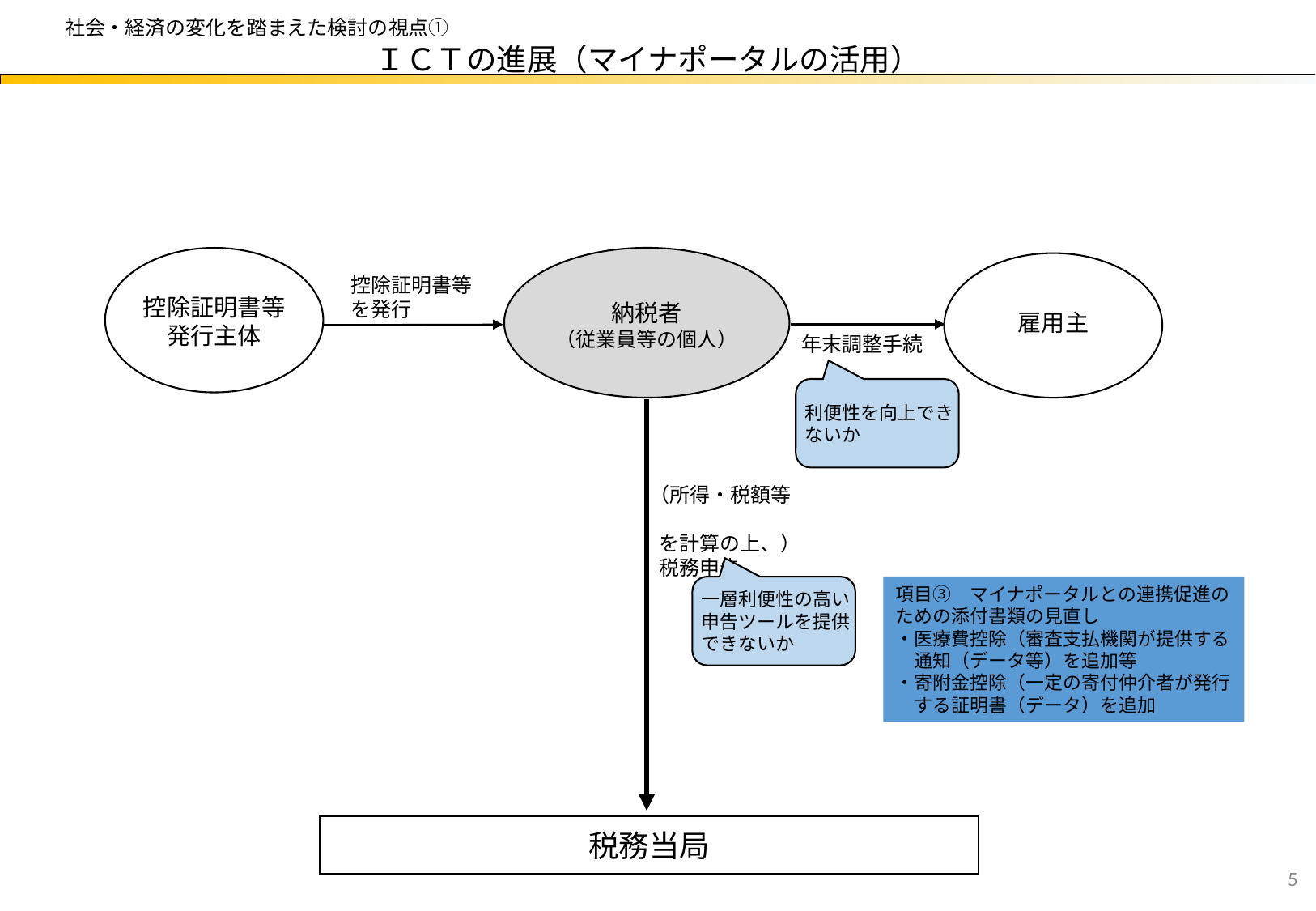

社会・経済の変化を踏まえた検討の視点①
ＩＣＴの進展（マイナポータルの活用）

控除証明書等を発行
控除証明書等発行主体
納税者
（従業員等の個人）
雇用主
年末調整手続
利便性を向上できないか
（所得・税額等
 を計算の上、）
 税務申告
項目③　マイナポータルとの連携促進のための添付書類の見直し
・医療費控除（審査支払機関が提供する
　通知（データ等）を追加等
・寄附金控除（一定の寄付仲介者が発行
　する証明書（データ）を追加
一層利便性の高い申告ツールを提供できないか
税務当局
5